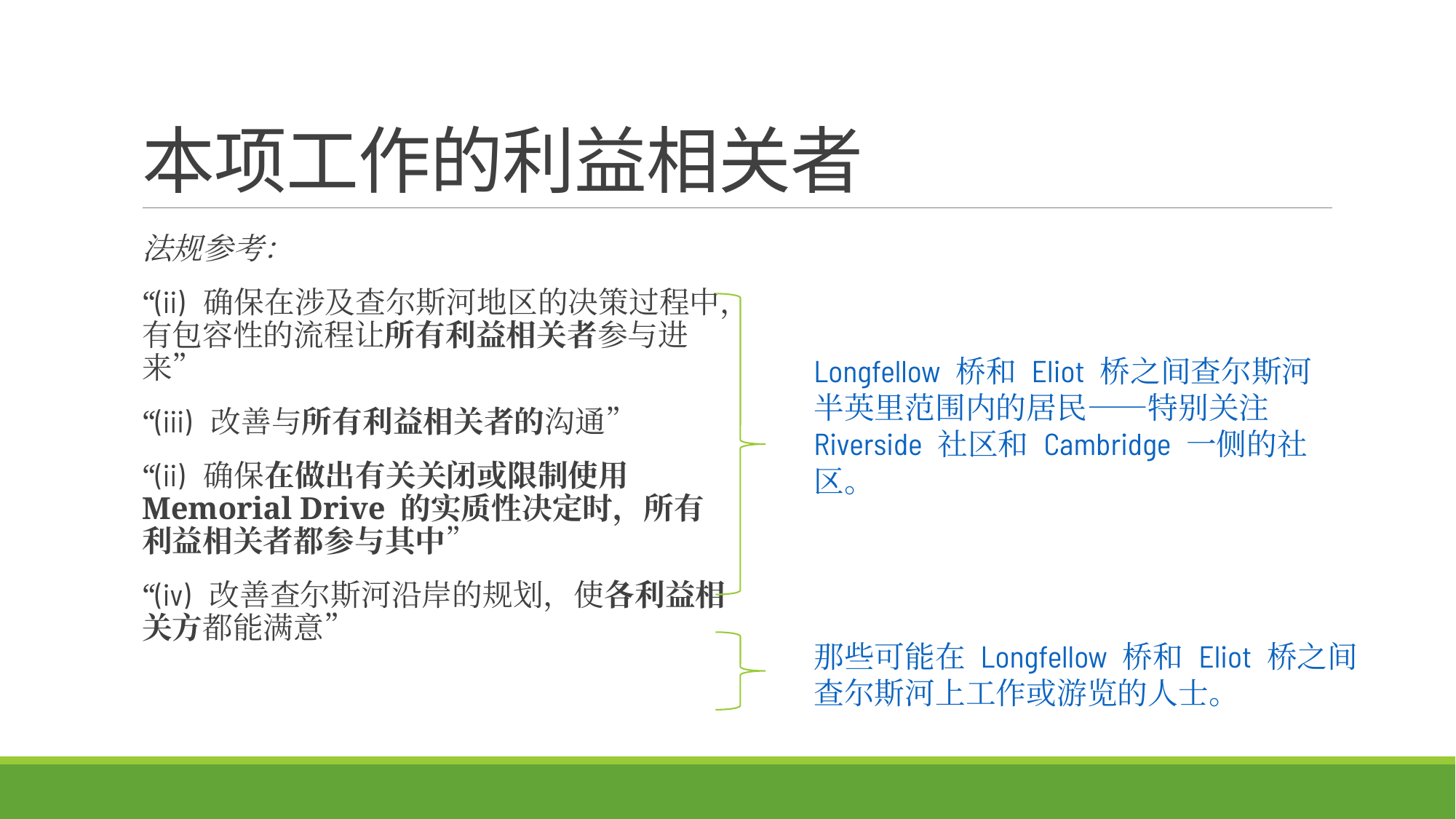

# 本项工作的利益相关者
法规参考：
“(ii)  确保在涉及查尔斯河地区的决策过程中，有包容性的流程让所有利益相关者参与进来”
“(iii)  改善与所有利益相关者的沟通”
“(ii)  确保在做出有关关闭或限制使用 Memorial Drive 的实质性决定时，所有利益相关者都参与其中”
“(iv)  改善查尔斯河沿岸的规划，使各利益相关方都能满意”

Longfellow 桥和 Eliot 桥之间查尔斯河半英里范围内的居民——特别关注 Riverside 社区和 Cambridge 一侧的社区。

那些可能在 Longfellow 桥和 Eliot 桥之间查尔斯河上工作或游览的人士。